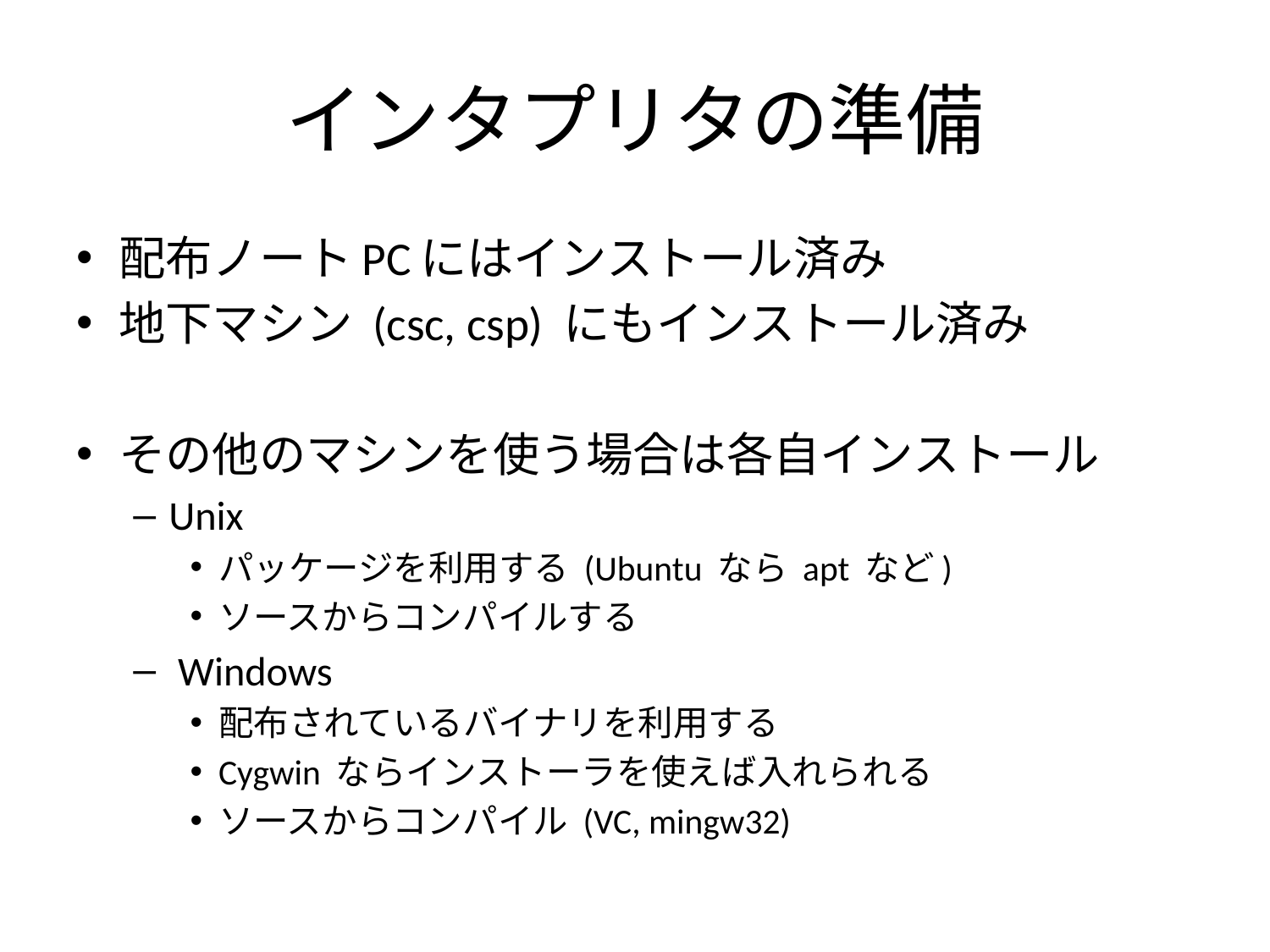

# インタプリタの準備
配布ノートPCにはインストール済み
地下マシン (csc, csp) にもインストール済み

その他のマシンを使う場合は各自インストール
Unix
パッケージを利用する (Ubuntu なら apt など)
ソースからコンパイルする
 Windows
配布されているバイナリを利用する
Cygwin ならインストーラを使えば入れられる
ソースからコンパイル (VC, mingw32)